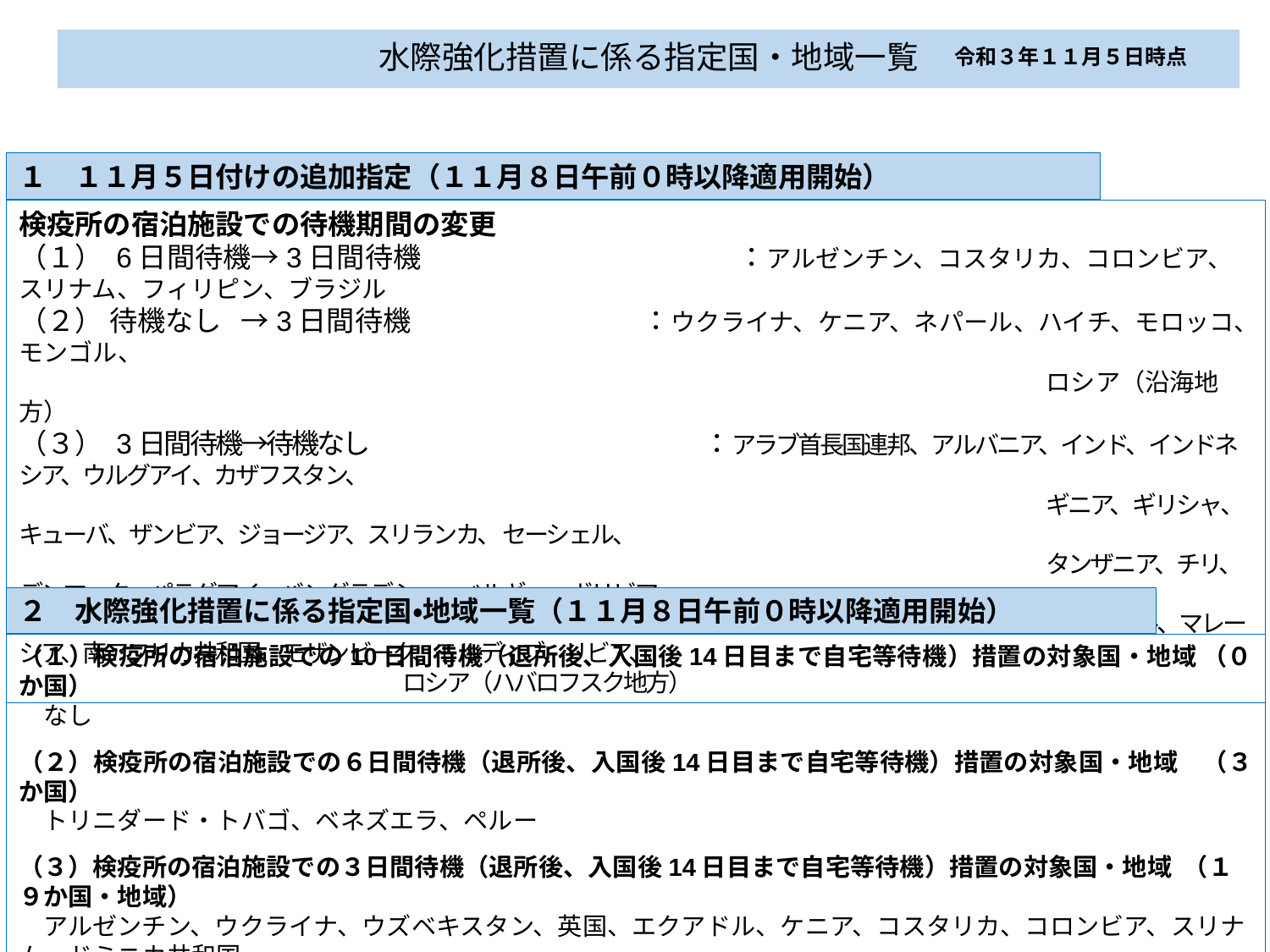

水際強化措置に係る指定国・地域一覧

令和３年１１月５日時点
１　１１月５日付けの追加指定（１１月８日午前０時以降適用開始）
検疫所の宿泊施設での待機期間の変更
（１） 6日間待機→3日間待機		　　　：アルゼンチン、コスタリカ、コロンビア、スリナム、フィリピン、ブラジル
（２） 待機なし   →3日間待機　　　　　 　　　：ウクライナ、ケニア、ネパール、ハイチ、モロッコ、モンゴル、
								 ロシア（沿海地方）
（３） 3日間待機→待機なし　　　　　　　　　　　　　 ：アラブ首長国連邦、アルバニア、インド、インドネシア、ウルグアイ、カザフスタン、
								 ギニア、ギリシャ、キューバ、ザンビア、ジョージア、スリランカ、 セーシェル、
								 タンザニア、チリ、デンマーク、パラグアイ、バングラデシュ、ベルギー、ボリビア、
								 ポルトガル、マレーシア、南アフリカ共和国、モザンビーク、モルディブ、リビア、								 ロシア（ハバロフスク地方）
２　水際強化措置に係る指定国・地域一覧（１１月８日午前０時以降適用開始）
（１）検疫所の宿泊施設での10日間待機（退所後、入国後14日目まで自宅等待機）措置の対象国・地域 （０か国）
　なし

（２）検疫所の宿泊施設での６日間待機（退所後、入国後14日目まで自宅等待機）措置の対象国・地域　（３か国）
　トリニダード・トバゴ、ベネズエラ、ペルー

（３）検疫所の宿泊施設での３日間待機（退所後、入国後14日目まで自宅等待機）措置の対象国・地域  （１９か国・地域）
　アルゼンチン、ウクライナ、ウズベキスタン、英国、エクアドル、ケニア、コスタリカ、コロンビア、スリナム、ドミニカ共和国、
　トルコ、ネパール、ハイチ、パキスタン、フィリピン、ブラジル、モロッコ、モンゴル、ロシア（沿海地方、モスクワ市）